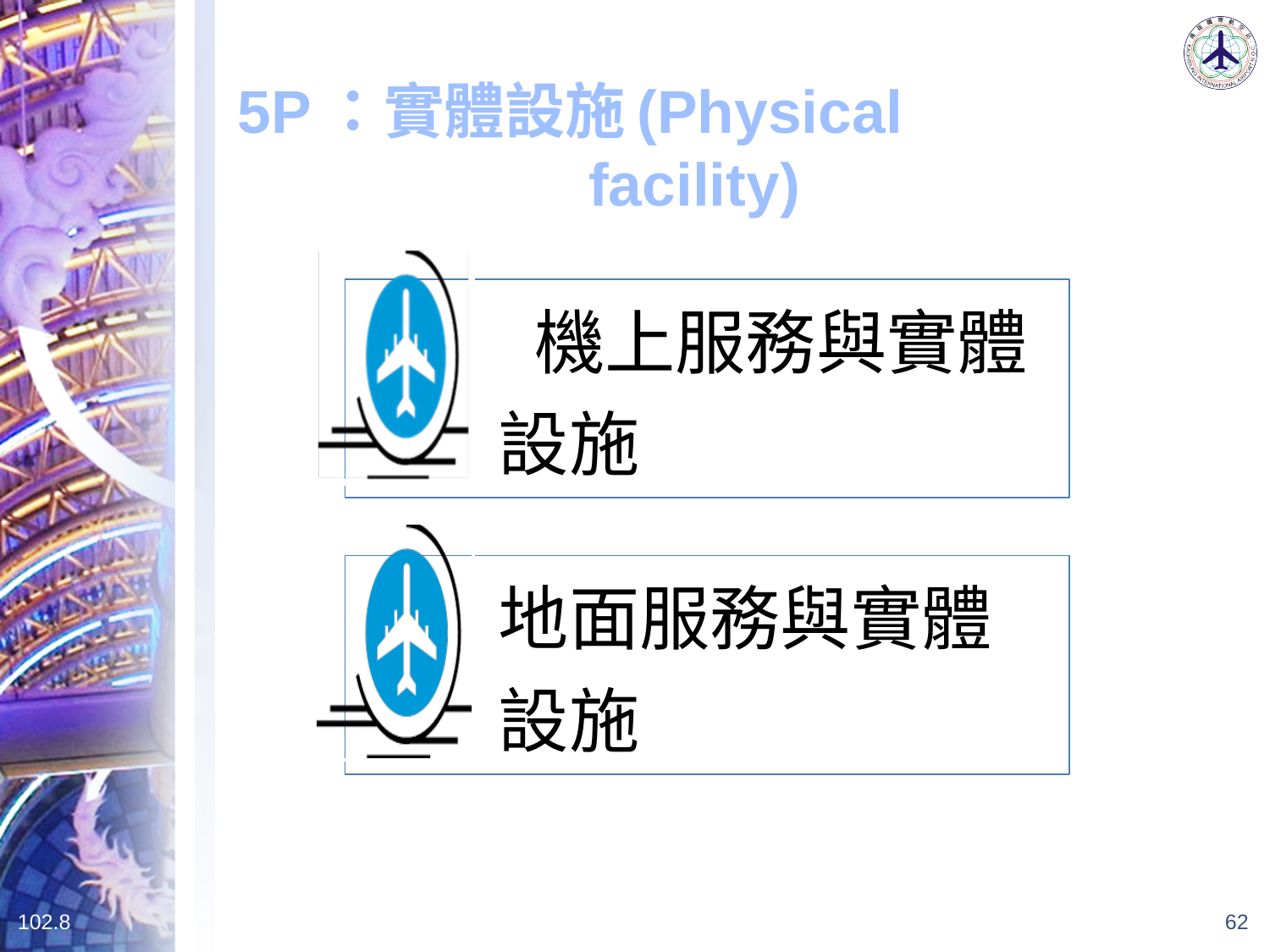

# 5P：實體設施(Physical facility)
地面服務與實體設施
 機上服務與實體設施
102.8
62